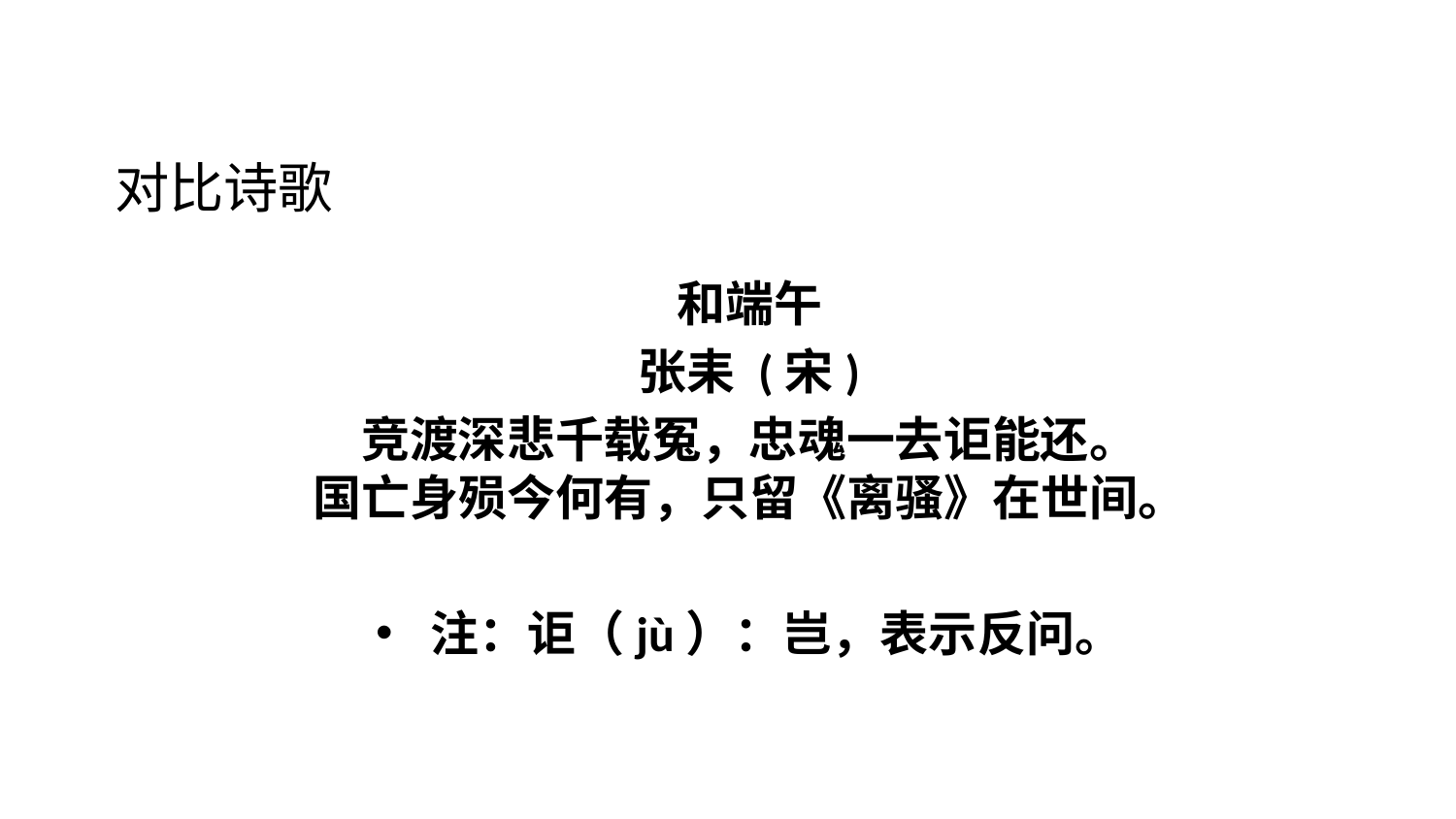

# 对比诗歌
和端午
张耒 (宋)
竞渡深悲千载冤，忠魂一去讵能还。
国亡身殒今何有，只留《离骚》在世间。

注：讵（jù）：岂，表示反问。